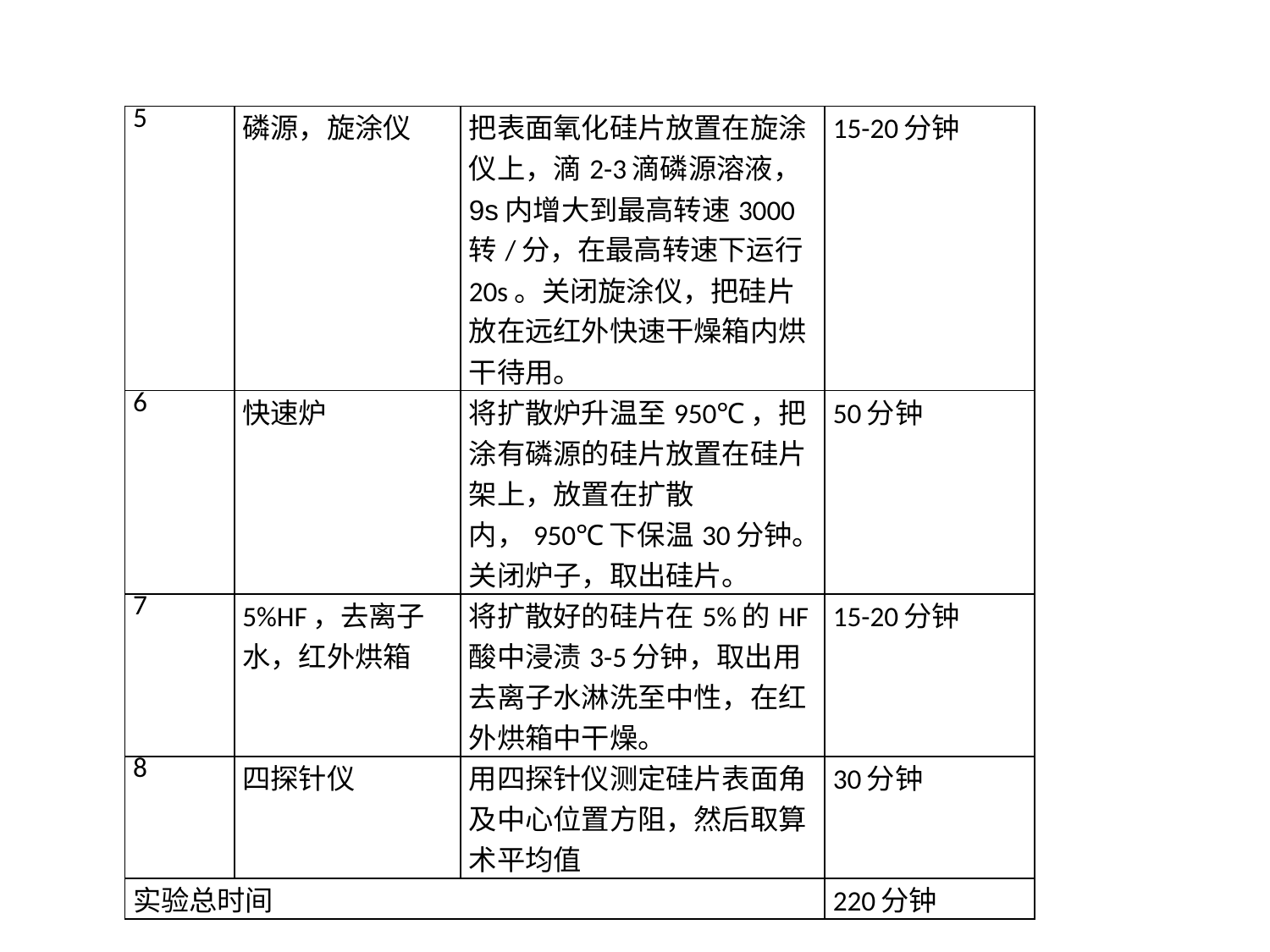

| 5 | 磷源，旋涂仪 | 把表面氧化硅片放置在旋涂仪上，滴2-3滴磷源溶液，9s内增大到最高转速3000转/分，在最高转速下运行20s。关闭旋涂仪，把硅片放在远红外快速干燥箱内烘干待用。 | 15-20分钟 |
| --- | --- | --- | --- |
| 6 | 快速炉 | 将扩散炉升温至950℃，把涂有磷源的硅片放置在硅片架上，放置在扩散内，950℃下保温30分钟。关闭炉子，取出硅片。 | 50分钟 |
| 7 | 5%HF，去离子水，红外烘箱 | 将扩散好的硅片在5%的HF酸中浸渍3-5分钟，取出用去离子水淋洗至中性，在红外烘箱中干燥。 | 15-20分钟 |
| 8 | 四探针仪 | 用四探针仪测定硅片表面角及中心位置方阻，然后取算术平均值 | 30分钟 |
| 实验总时间 |  |  | 220分钟 |